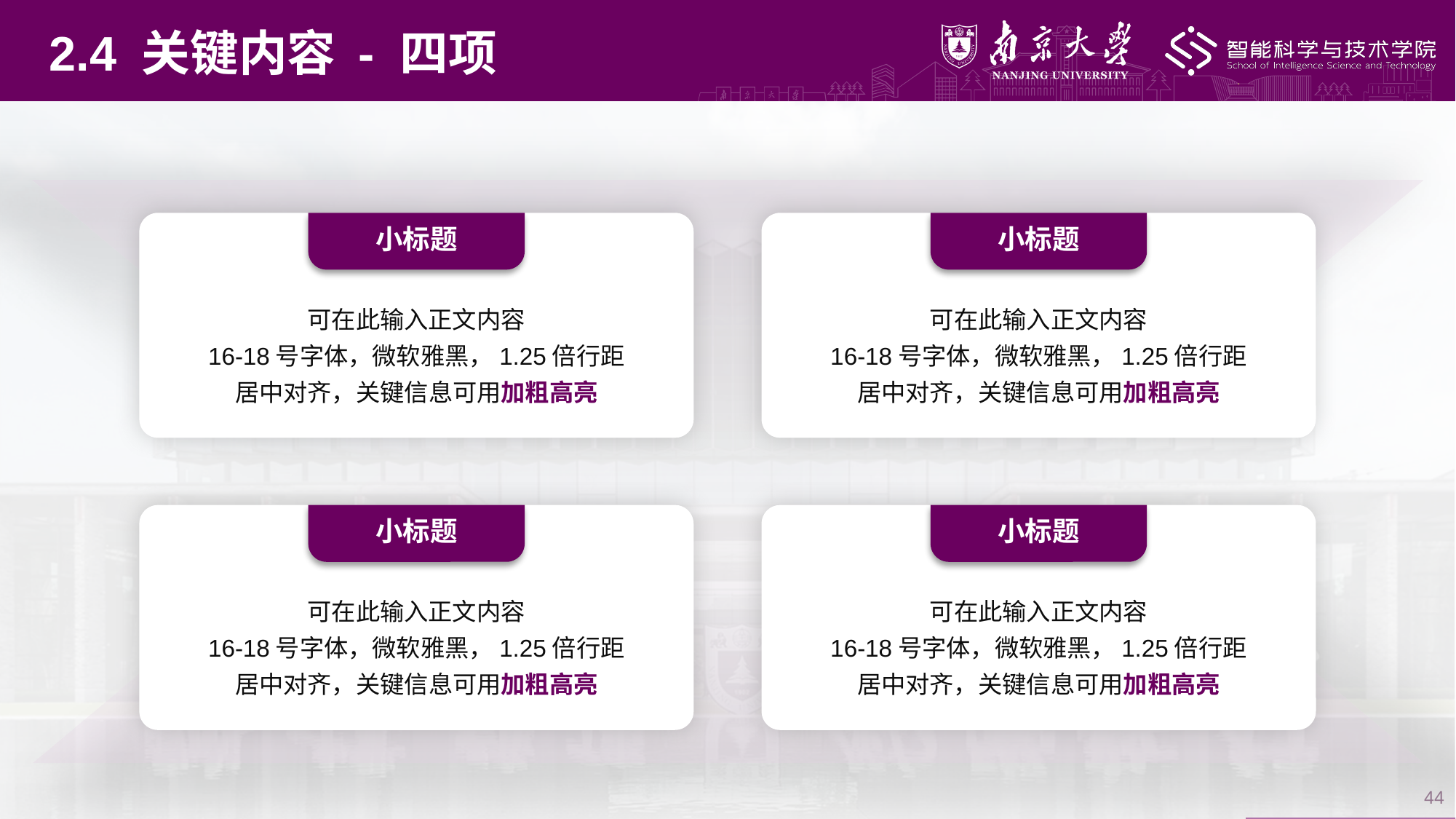

2.4 关键内容 - 四项

小标题
小标题
可在此输入正文内容
16-18号字体，微软雅黑，1.25倍行距
居中对齐，关键信息可用加粗高亮
可在此输入正文内容
16-18号字体，微软雅黑，1.25倍行距
居中对齐，关键信息可用加粗高亮

小标题
小标题
可在此输入正文内容
16-18号字体，微软雅黑，1.25倍行距
居中对齐，关键信息可用加粗高亮
可在此输入正文内容
16-18号字体，微软雅黑，1.25倍行距
居中对齐，关键信息可用加粗高亮
44